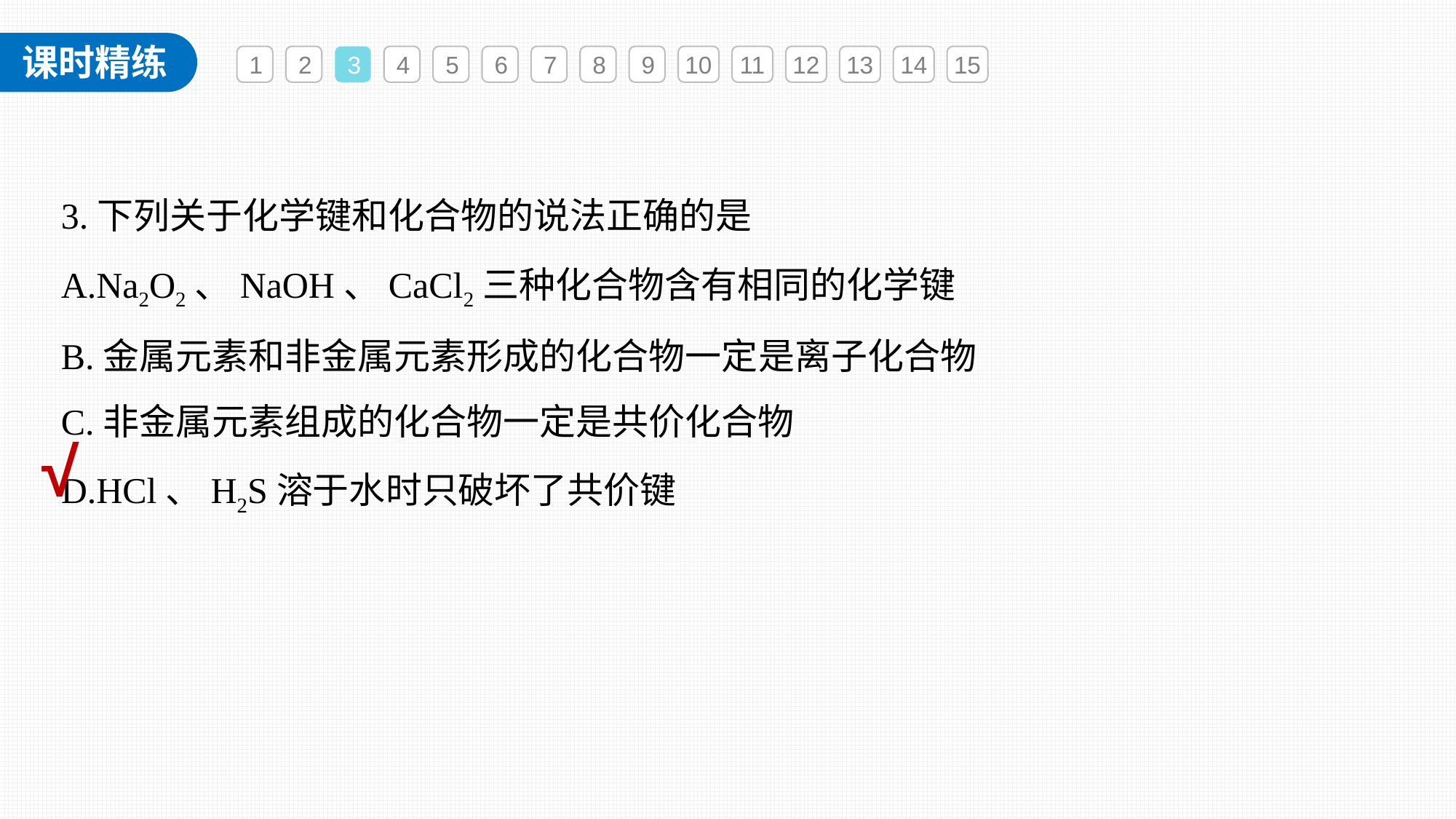

1
2
3
4
5
6
7
8
9
10
11
12
13
14
15
3.下列关于化学键和化合物的说法正确的是
A.Na2O2、NaOH、CaCl2三种化合物含有相同的化学键
B.金属元素和非金属元素形成的化合物一定是离子化合物
C.非金属元素组成的化合物一定是共价化合物
D.HCl、H2S溶于水时只破坏了共价键
√